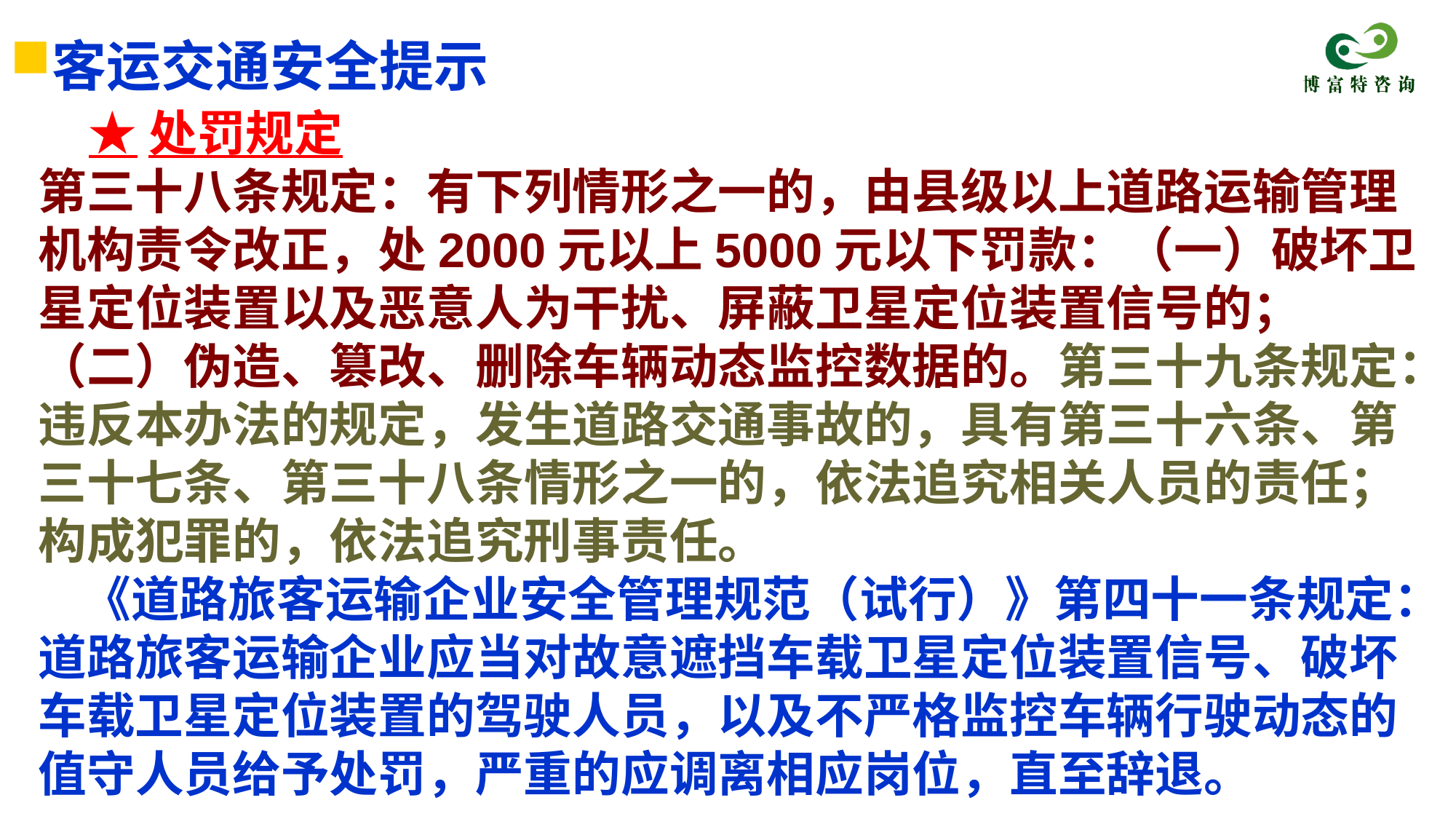

客运交通安全提示
     ★处罚规定
第三十八条规定：有下列情形之一的，由县级以上道路运输管理机构责令改正，处2000元以上5000元以下罚款：（一）破坏卫星定位装置以及恶意人为干扰、屏蔽卫星定位装置信号的；（二）伪造、篡改、删除车辆动态监控数据的。第三十九条规定：违反本办法的规定，发生道路交通事故的，具有第三十六条、第三十七条、第三十八条情形之一的，依法追究相关人员的责任；构成犯罪的，依法追究刑事责任。
    《道路旅客运输企业安全管理规范（试行）》第四十一条规定：道路旅客运输企业应当对故意遮挡车载卫星定位装置信号、破坏车载卫星定位装置的驾驶人员，以及不严格监控车辆行驶动态的值守人员给予处罚，严重的应调离相应岗位，直至辞退。